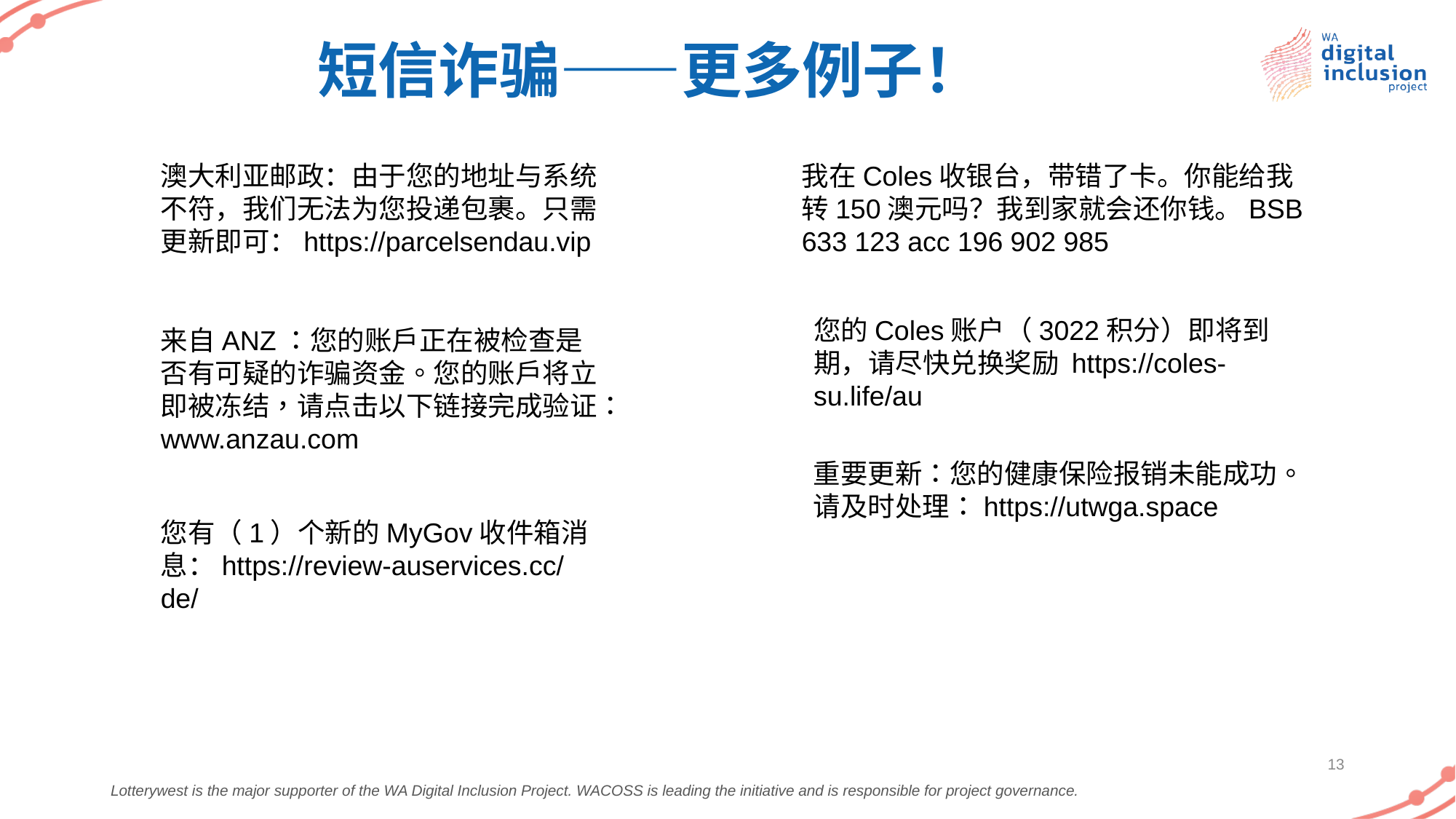

# 短信诈骗——更多例子！
澳大利亚邮政：由于您的地址与系统不符，我们无法为您投递包裹。只需更新即可：https://parcelsendau.vip
我在Coles收银台，带错了卡。你能给我转150澳元吗？我到家就会还你钱。BSB 633 123 acc 196 902 985
您的Coles账户（3022积分）即将到期，请尽快兑换奖励 https://coles-su.life/au
来自ANZ：您的账户正在被检查是否有可疑的诈骗资金。您的账户将立即被冻结，请点击以下链接完成验证：www.anzau.com
重要更新：您的健康保险报销未能成功。请及时处理：https://utwga.space
您有（1）个新的MyGov收件箱消息：https://review-auservices.cc/de/
13